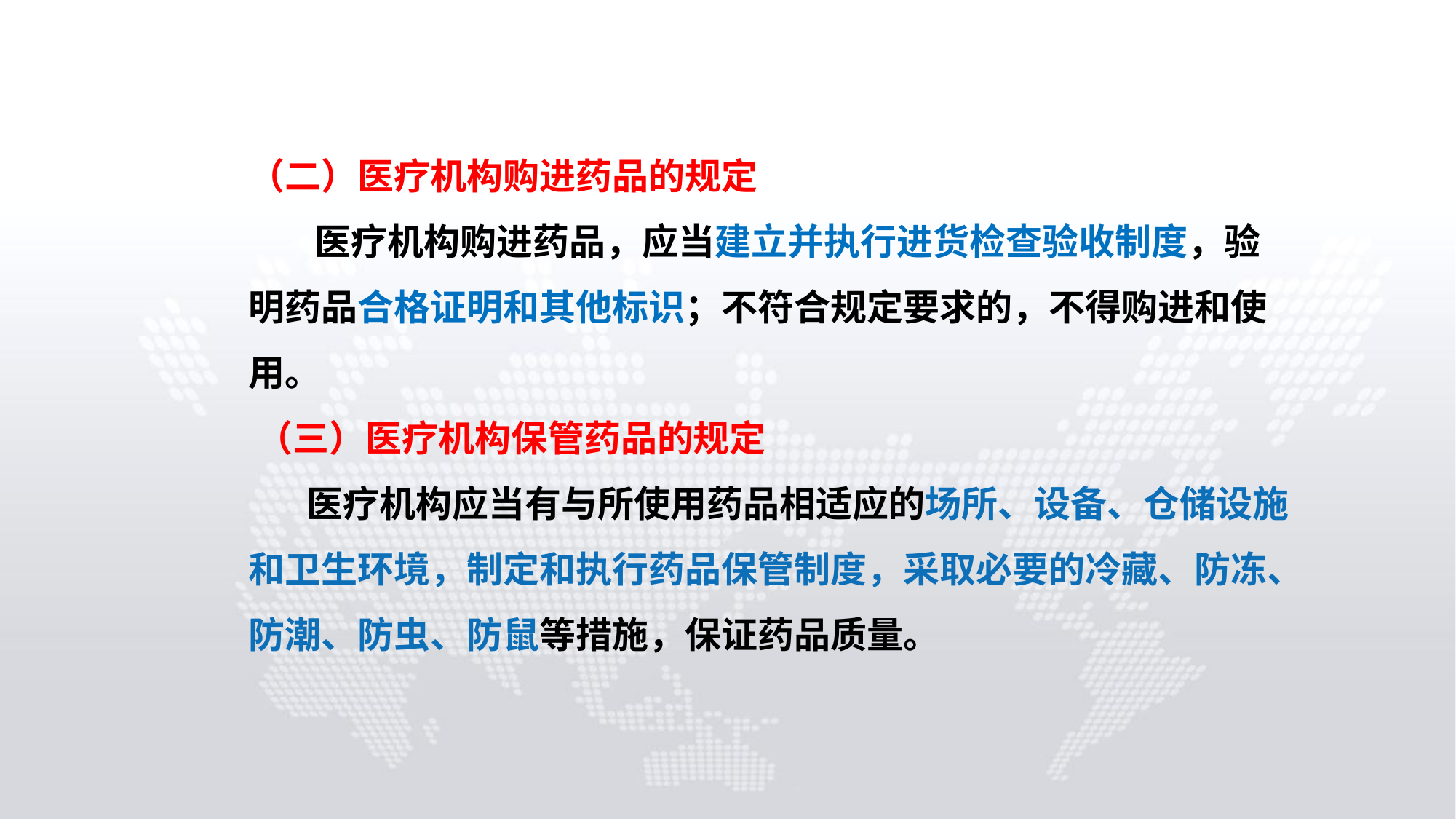

（二）医疗机构购进药品的规定
       医疗机构购进药品，应当建立并执行进货检查验收制度，验明药品合格证明和其他标识；不符合规定要求的，不得购进和使用。
 （三）医疗机构保管药品的规定
      医疗机构应当有与所使用药品相适应的场所、设备、仓储设施和卫生环境，制定和执行药品保管制度，采取必要的冷藏、防冻、防潮、防虫、防鼠等措施，保证药品质量。